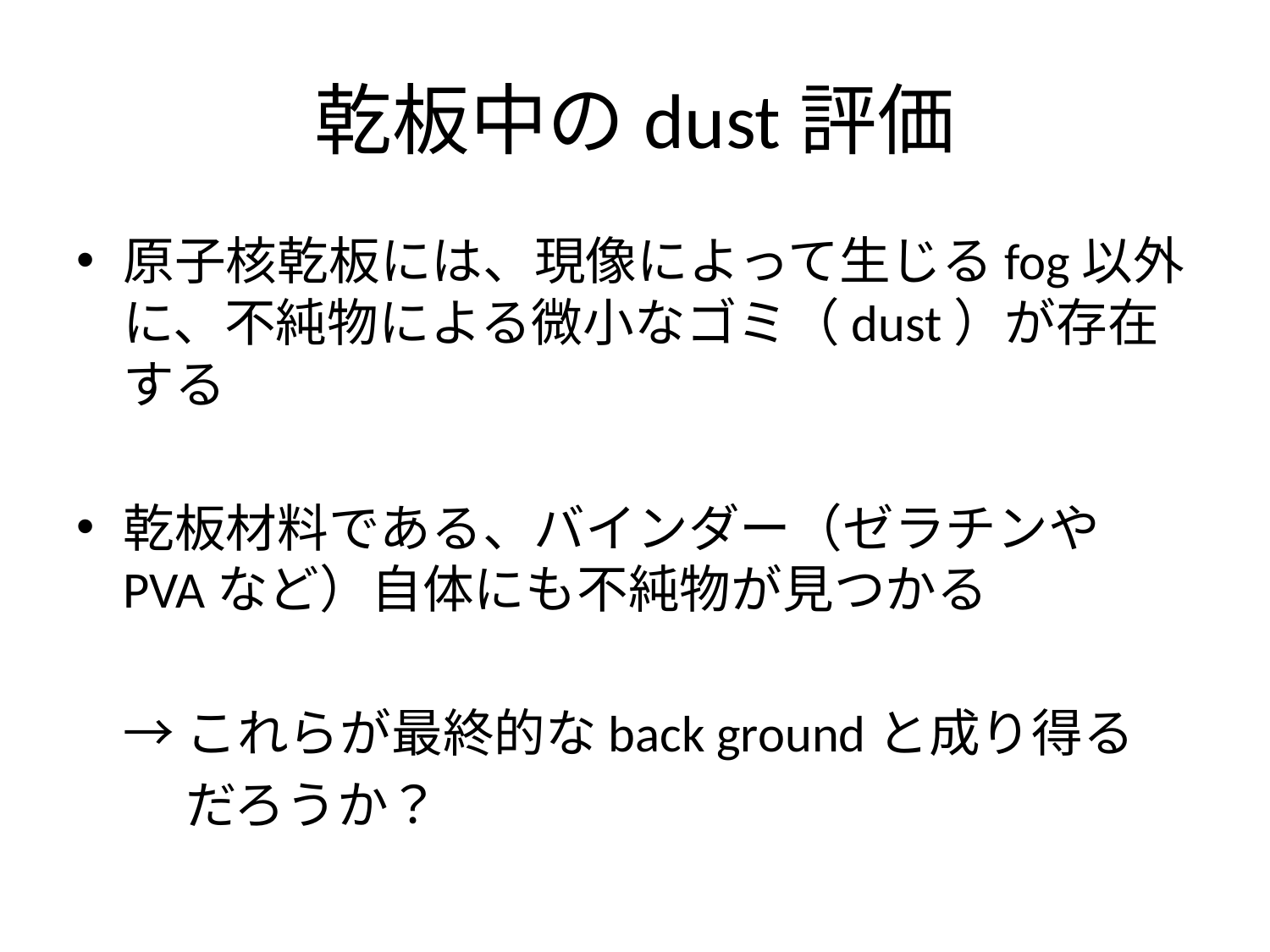

# 乾板中のdust評価
原子核乾板には、現像によって生じるfog以外に、不純物による微小なゴミ（dust）が存在する

乾板材料である、バインダー（ゼラチンやPVAなど）自体にも不純物が見つかる

	→これらが最終的なback groundと成り得る
	　 だろうか？